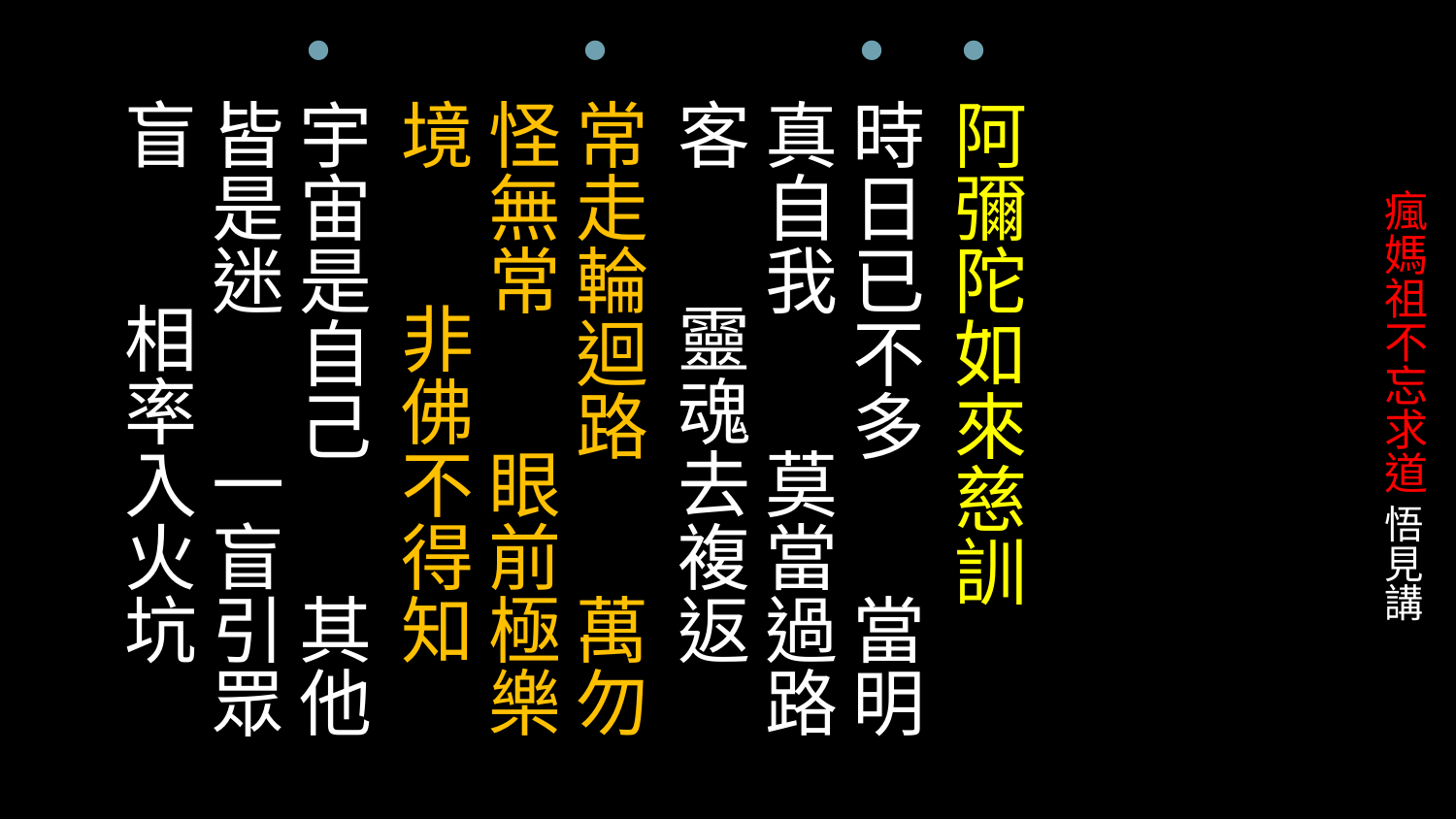

阿彌陀如來慈訓
時日已不多        當明真自我        莫當過路客        靈魂去複返
常走輪迴路        萬勿怪無常        眼前極樂境        非佛不得知
宇宙是自己        其他皆是迷        一盲引眾盲        相率入火坑

# 瘋媽祖不忘求道 悟見講